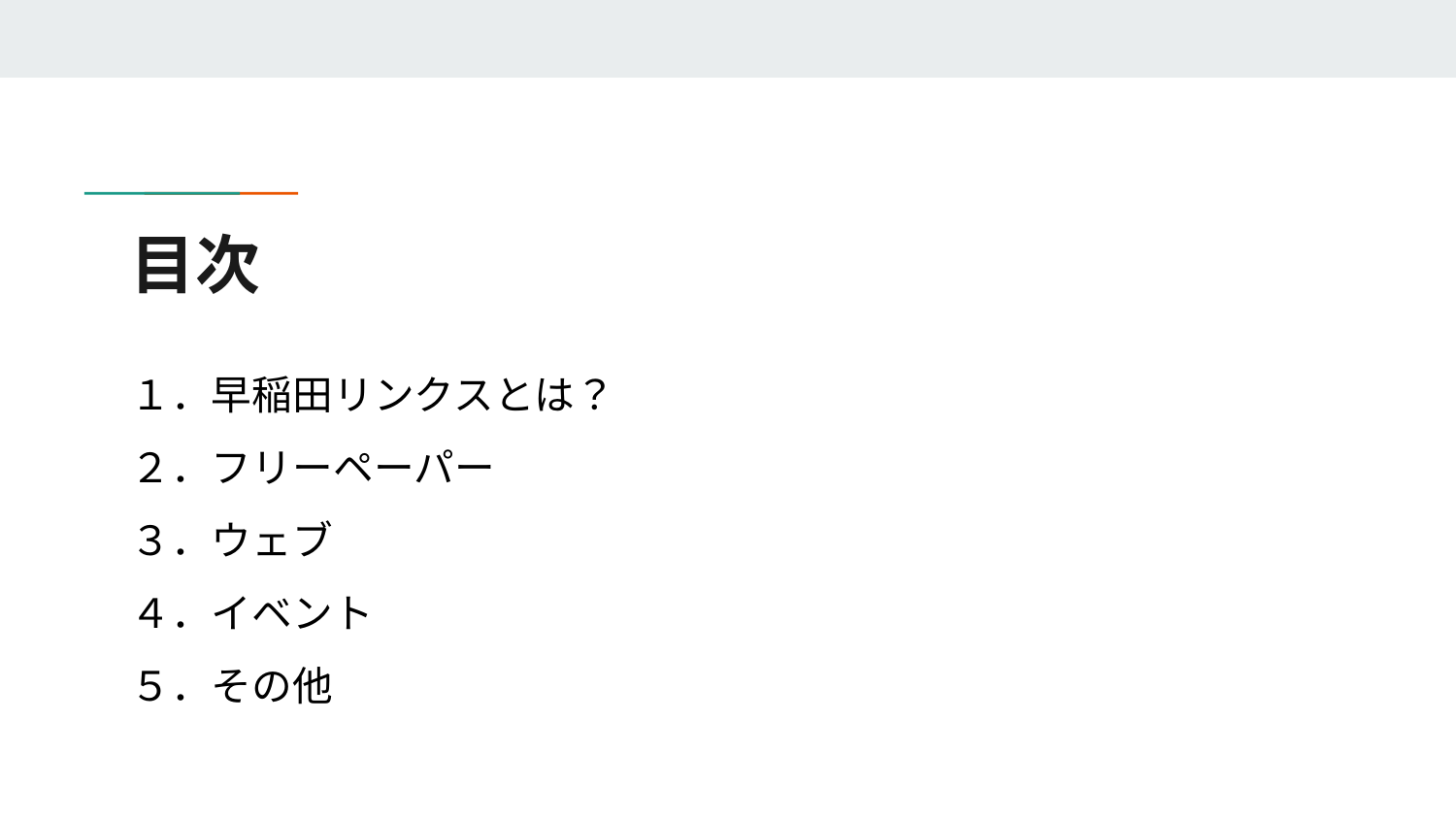

# 目次
１．早稲田リンクスとは？
２．フリーペーパー
３．ウェブ
４．イベント
５．その他